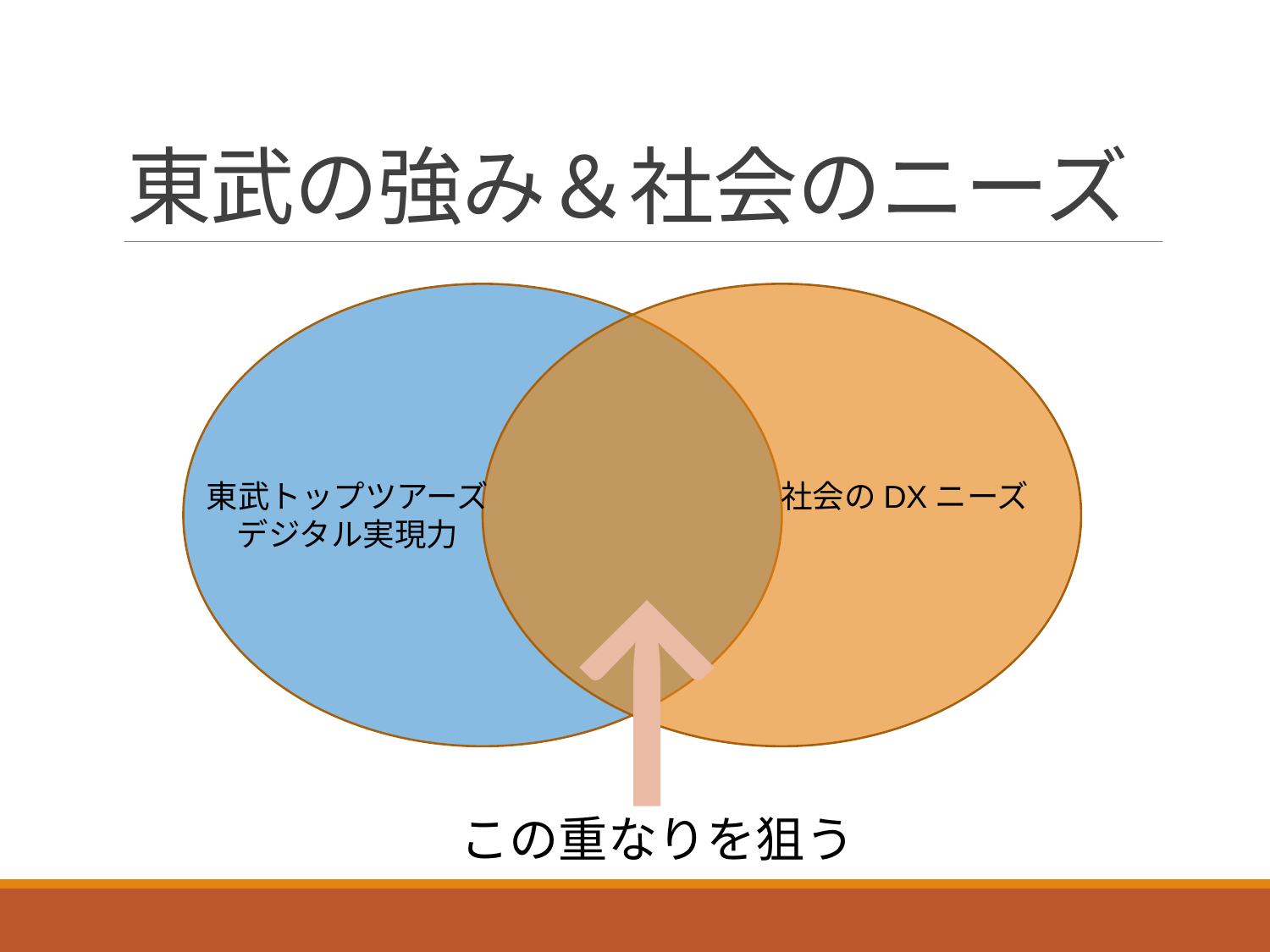

# 東武の強み＆社会のニーズ

東武トップツアーズ
デジタル実現力
社会のDXニーズ
↑
この重なりを狙う